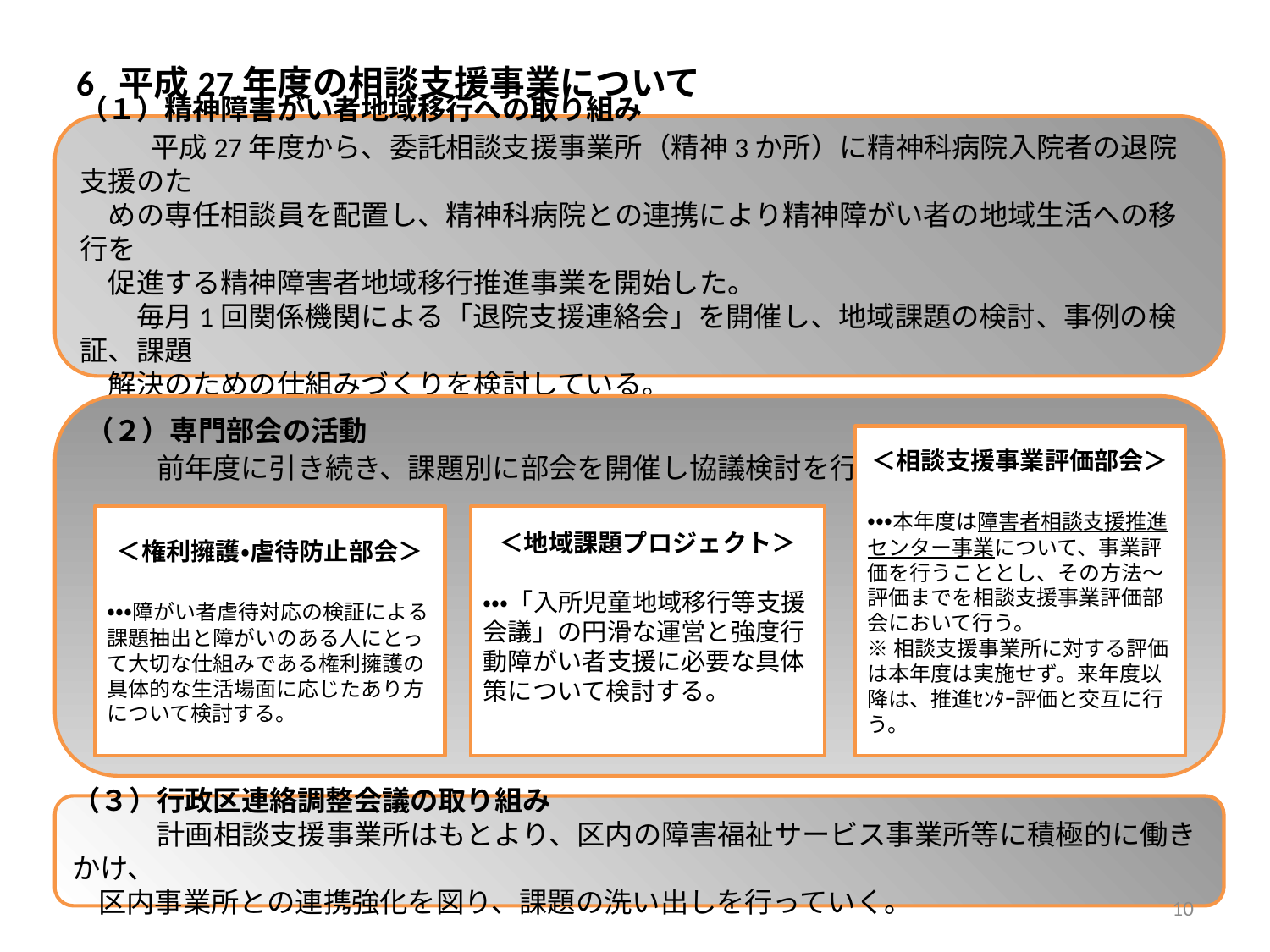

# 6  平成27年度の相談支援事業について
（１）精神障害がい者地域移行への取り組み
　　 平成27年度から、委託相談支援事業所（精神3か所）に精神科病院入院者の退院支援のた
　めの専任相談員を配置し、精神科病院との連携により精神障がい者の地域生活への移行を
　促進する精神障害者地域移行推進事業を開始した。
　　毎月1回関係機関による「退院支援連絡会」を開催し、地域課題の検討、事例の検証、課題
　解決のための仕組みづくりを検討している。

（２）専門部会の活動
　　 前年度に引き続き、課題別に部会を開催し協議検討を行う。

＜相談支援事業評価部会＞

・・・本年度は障害者相談支援推進センター事業について、事業評価を行うこととし、その方法～評価までを相談支援事業評価部会において行う。
※相談支援事業所に対する評価は本年度は実施せず。来年度以降は、推進ｾﾝﾀｰ評価と交互に行う。
＜権利擁護・虐待防止部会＞

・・・障がい者虐待対応の検証による課題抽出と障がいのある人にとって大切な仕組みである権利擁護の具体的な生活場面に応じたあり方について検討する。
＜地域課題プロジェクト＞

・・・「入所児童地域移行等支援会議」の円滑な運営と強度行動障がい者支援に必要な具体策について検討する。

（３）行政区連絡調整会議の取り組み
　　　計画相談支援事業所はもとより、区内の障害福祉サービス事業所等に積極的に働きかけ、
   区内事業所との連携強化を図り、課題の洗い出しを行っていく。
10